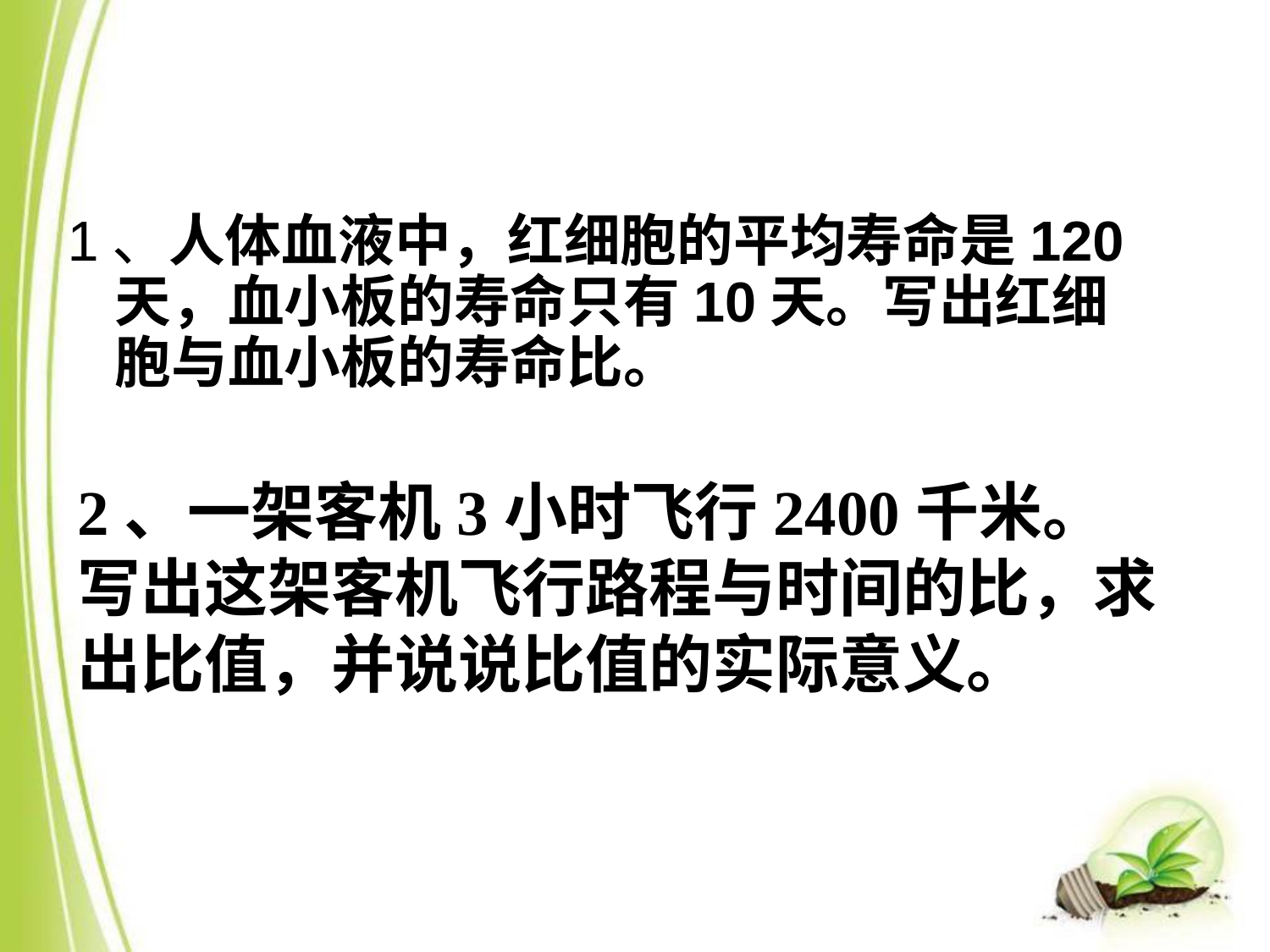

1、人体血液中，红细胞的平均寿命是120天，血小板的寿命只有10天。写出红细胞与血小板的寿命比。
2、一架客机3小时飞行2400千米。写出这架客机飞行路程与时间的比，求出比值，并说说比值的实际意义。